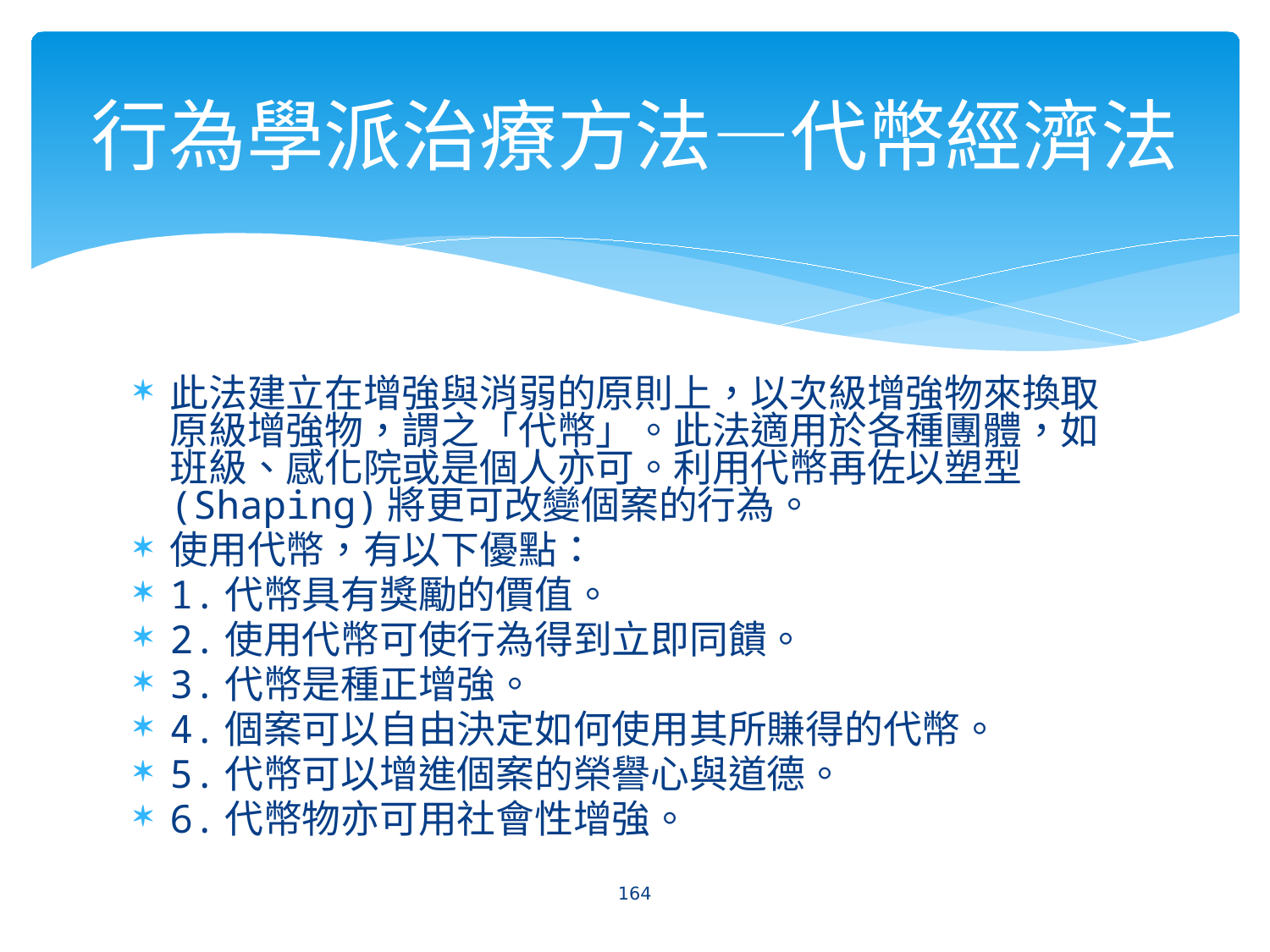

# 行為學派治療方法—代幣經濟法
此法建立在增強與消弱的原則上，以次級增強物來換取原級增強物，謂之「代幣」。此法適用於各種團體，如班級、感化院或是個人亦可。利用代幣再佐以塑型(Shaping)將更可改變個案的行為。
使用代幣，有以下優點：
1.代幣具有獎勵的價值。
2.使用代幣可使行為得到立即同饋。
3.代幣是種正增強。
4.個案可以自由決定如何使用其所賺得的代幣。
5.代幣可以增進個案的榮譽心與道德。
6.代幣物亦可用社會性增強。
164